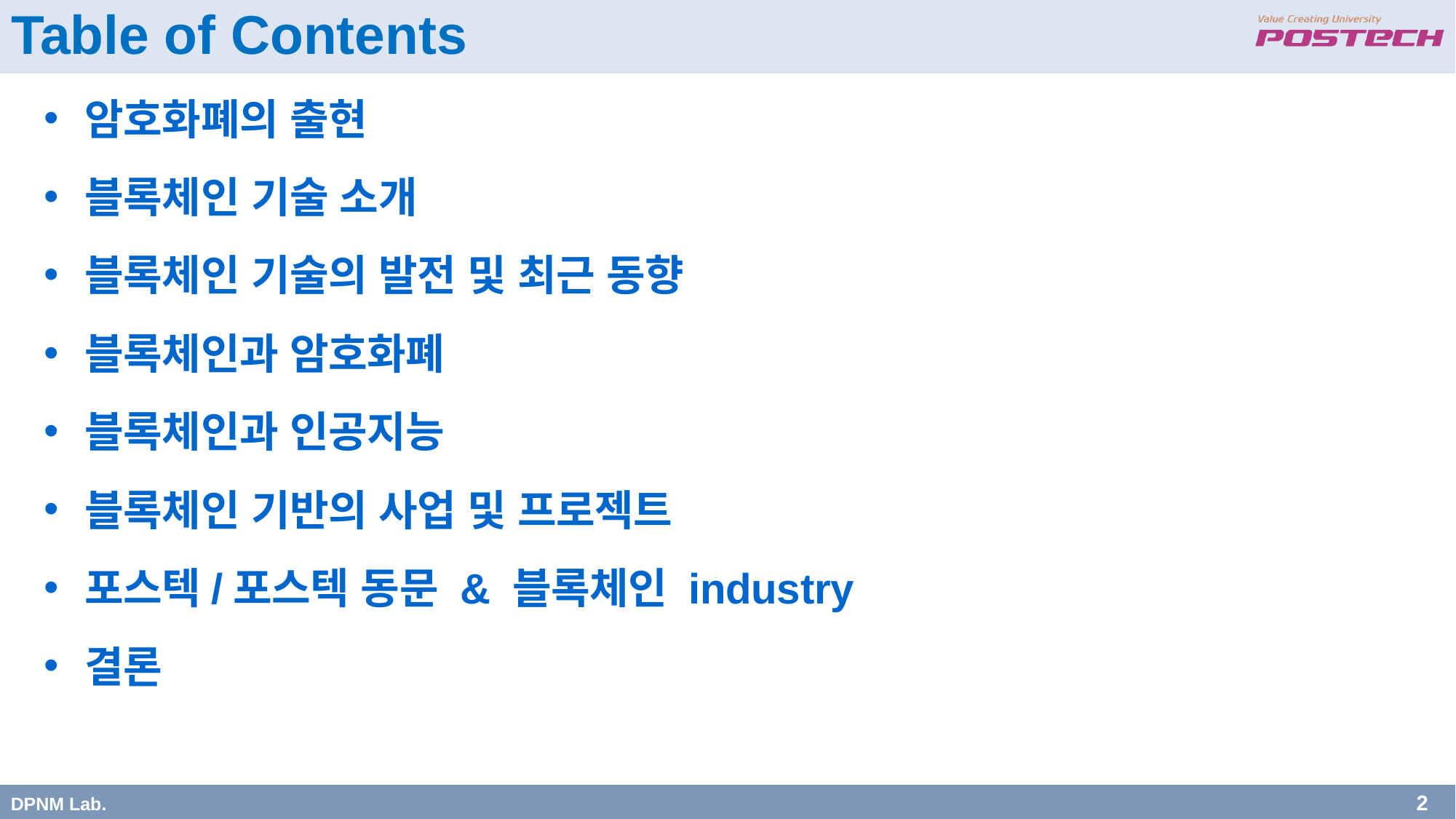

Table of Contents
암호화폐의 출현
블록체인 기술 소개
블록체인 기술의 발전 및 최근 동향
블록체인과 암호화폐
블록체인과 인공지능
블록체인 기반의 사업 및 프로젝트
포스텍/포스텍 동문 & 블록체인 industry
결론